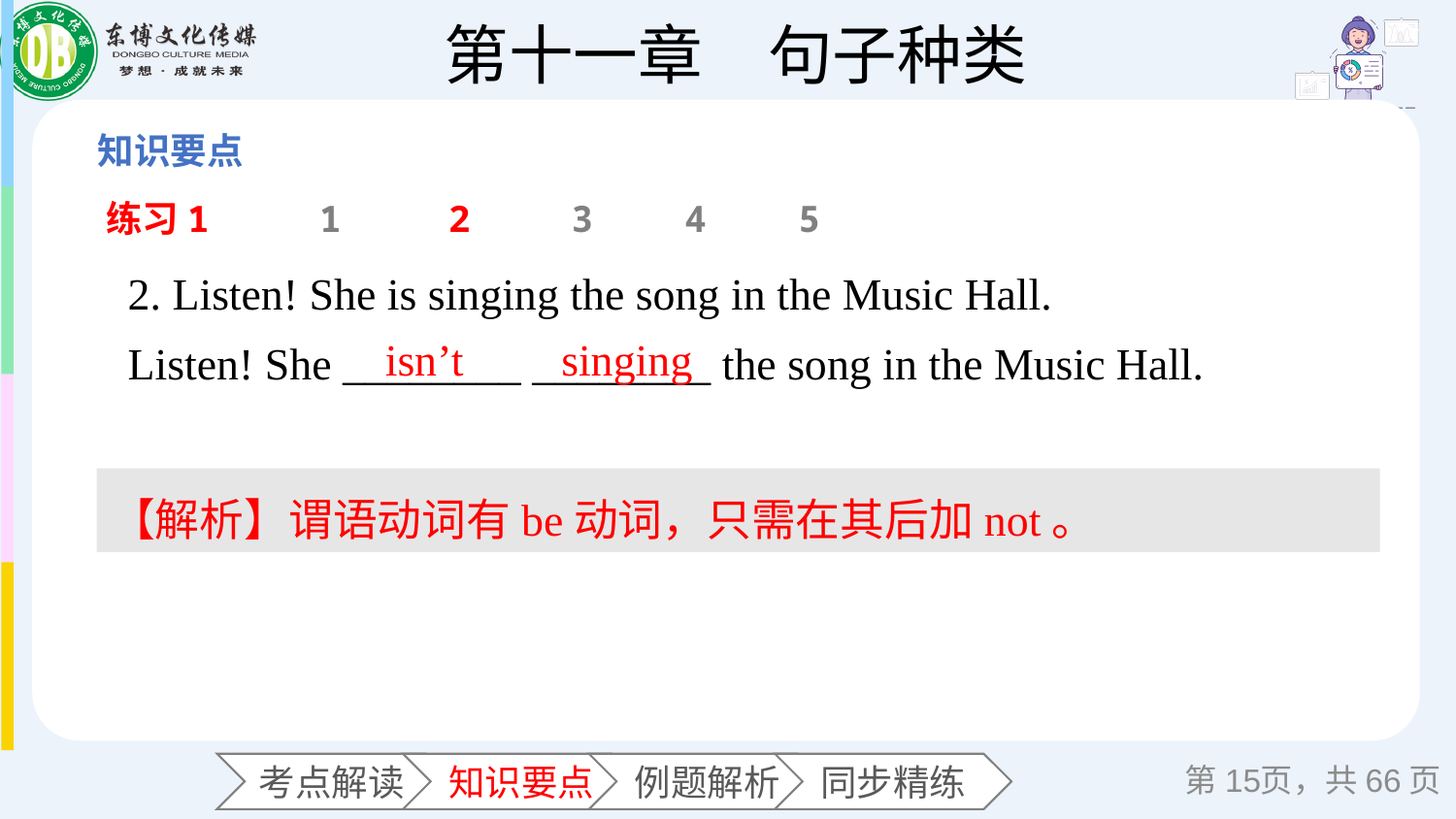

练习1
1
2
3
4
5
2. Listen! She is singing the song in the Music Hall.
Listen! She ________ ________ the song in the Music Hall.
isn’t
singing
【解析】谓语动词有be动词，只需在其后加not。
第15页，共66页